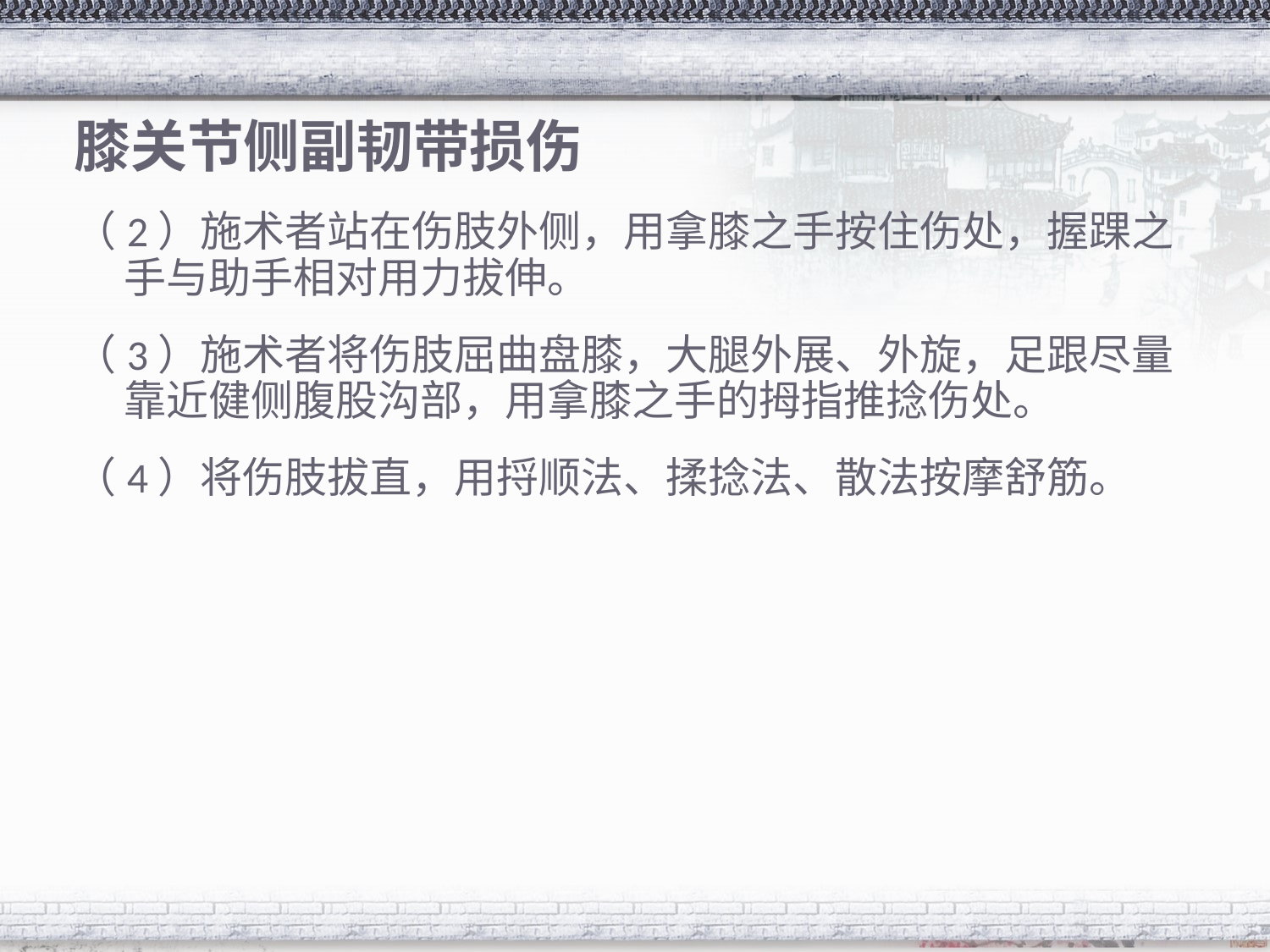

# 膝关节侧副韧带损伤
（2）施术者站在伤肢外侧，用拿膝之手按住伤处，握踝之手与助手相对用力拔伸。
（3）施术者将伤肢屈曲盘膝，大腿外展、外旋，足跟尽量靠近健侧腹股沟部，用拿膝之手的拇指推捻伤处。
（4）将伤肢拔直，用捋顺法、揉捻法、散法按摩舒筋。